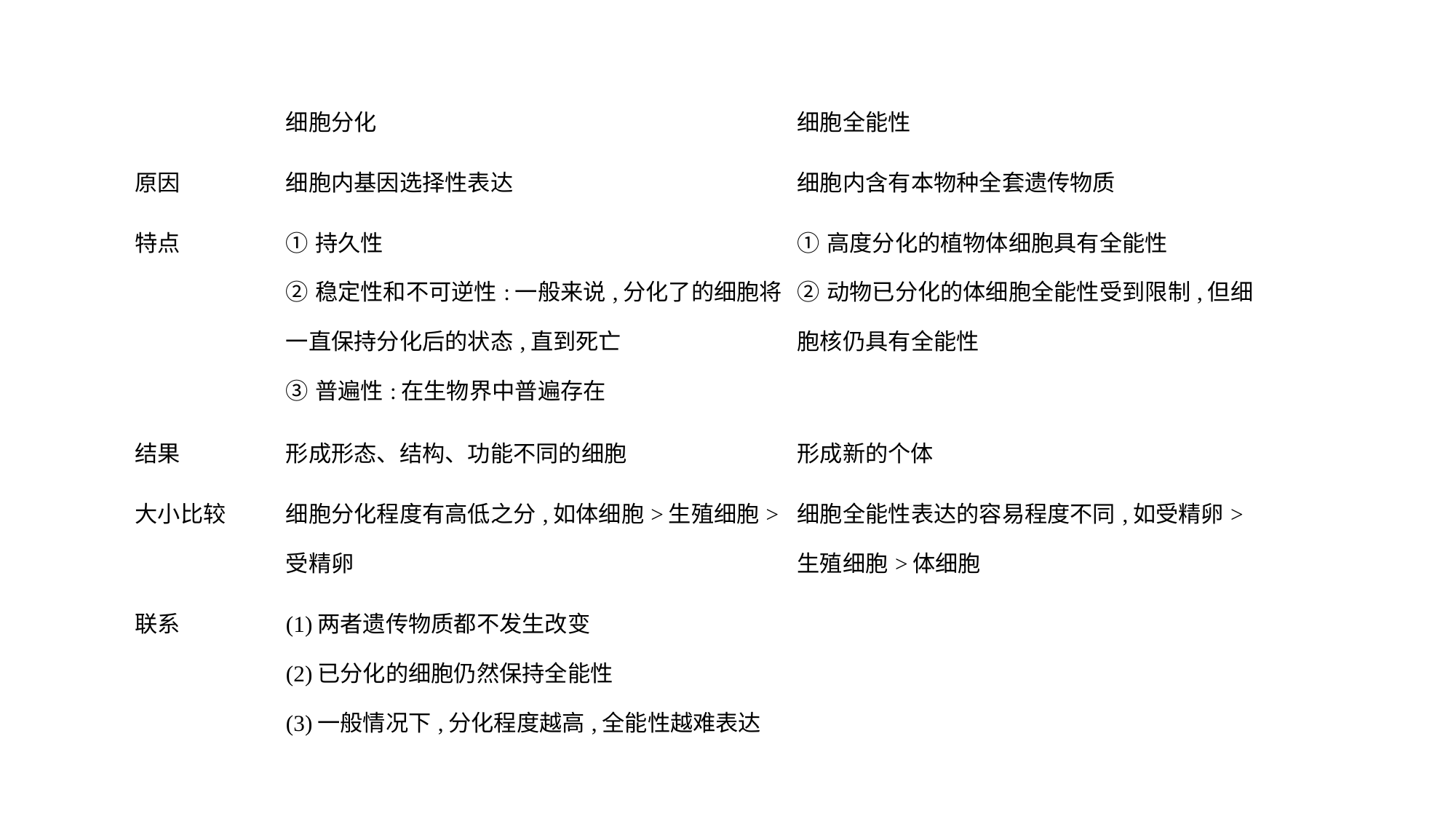

|  | 细胞分化 | 细胞全能性 |
| --- | --- | --- |
| 原因 | 细胞内基因选择性表达 | 细胞内含有本物种全套遗传物质 |
| 特点 | ①持久性 ②稳定性和不可逆性:一般来说,分化了的细胞将一直保持分化后的状态,直到死亡 ③普遍性:在生物界中普遍存在 | ①高度分化的植物体细胞具有全能性 ②动物已分化的体细胞全能性受到限制,但细胞核仍具有全能性 |
| 结果 | 形成形态、结构、功能不同的细胞 | 形成新的个体 |
| 大小比较 | 细胞分化程度有高低之分,如体细胞>生殖细胞>受精卵 | 细胞全能性表达的容易程度不同,如受精卵>生殖细胞>体细胞 |
| 联系 | (1)两者遗传物质都不发生改变 (2)已分化的细胞仍然保持全能性 (3)一般情况下,分化程度越高,全能性越难表达 |  |